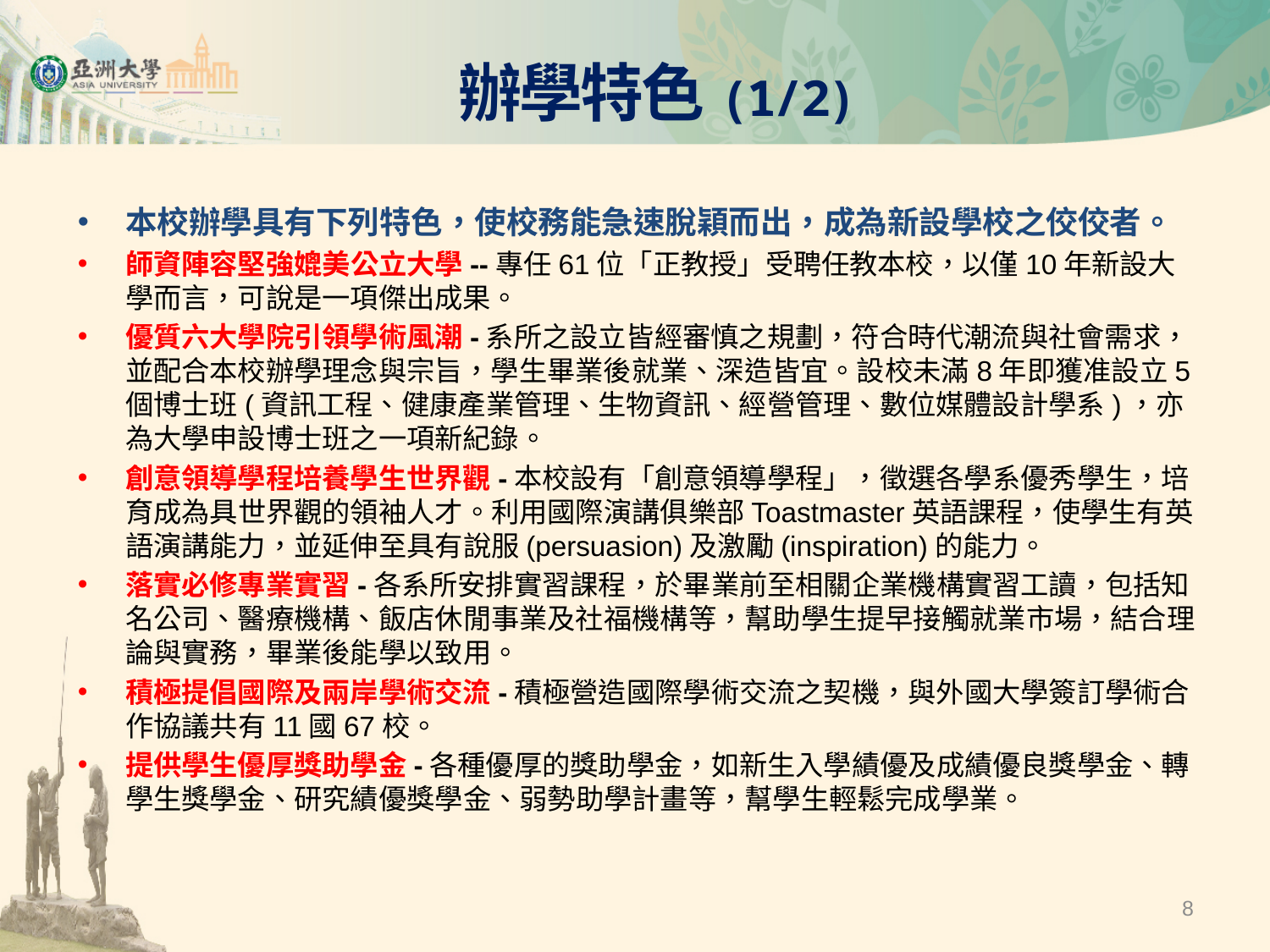

8
辦學特色(1/2)

本校辦學具有下列特色，使校務能急速脫穎而出，成為新設學校之佼佼者。
師資陣容堅強媲美公立大學--專任61位「正教授」受聘任教本校，以僅10年新設大學而言，可說是一項傑出成果。
優質六大學院引領學術風潮-系所之設立皆經審慎之規劃，符合時代潮流與社會需求，並配合本校辦學理念與宗旨，學生畢業後就業、深造皆宜。設校未滿8年即獲准設立5個博士班(資訊工程、健康產業管理、生物資訊、經營管理、數位媒體設計學系)，亦為大學申設博士班之一項新紀錄。
創意領導學程培養學生世界觀-本校設有「創意領導學程」，徵選各學系優秀學生，培育成為具世界觀的領袖人才。利用國際演講俱樂部Toastmaster英語課程，使學生有英語演講能力，並延伸至具有說服(persuasion)及激勵(inspiration)的能力。
落實必修專業實習-各系所安排實習課程，於畢業前至相關企業機構實習工讀，包括知名公司、醫療機構、飯店休閒事業及社福機構等，幫助學生提早接觸就業市場，結合理論與實務，畢業後能學以致用。
積極提倡國際及兩岸學術交流-積極營造國際學術交流之契機，與外國大學簽訂學術合作協議共有11國67校。
提供學生優厚獎助學金-各種優厚的獎助學金，如新生入學績優及成績優良獎學金、轉學生獎學金、研究績優獎學金、弱勢助學計畫等，幫學生輕鬆完成學業。